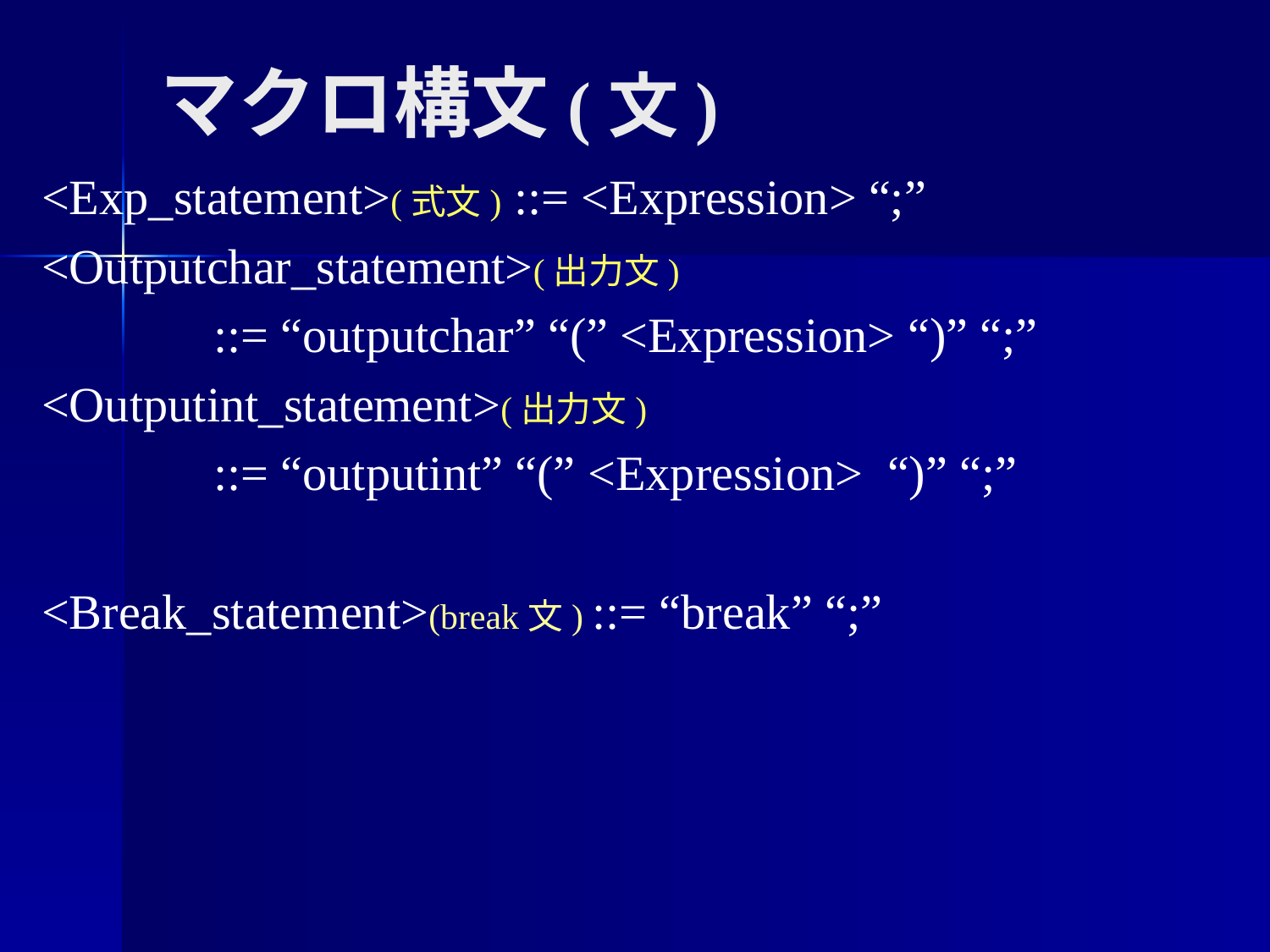

マクロ構文(文)
<Exp_statement>(式文) ::= <Expression> “;”
<Outputchar_statement>(出力文)
              ::= “outputchar” “(” <Expression> “)” “;”
<Outputint_statement>(出力文)
              ::= “outputint” “(” <Expression>  “)” “;”

<Break_statement>(break文) ::= “break” “;”